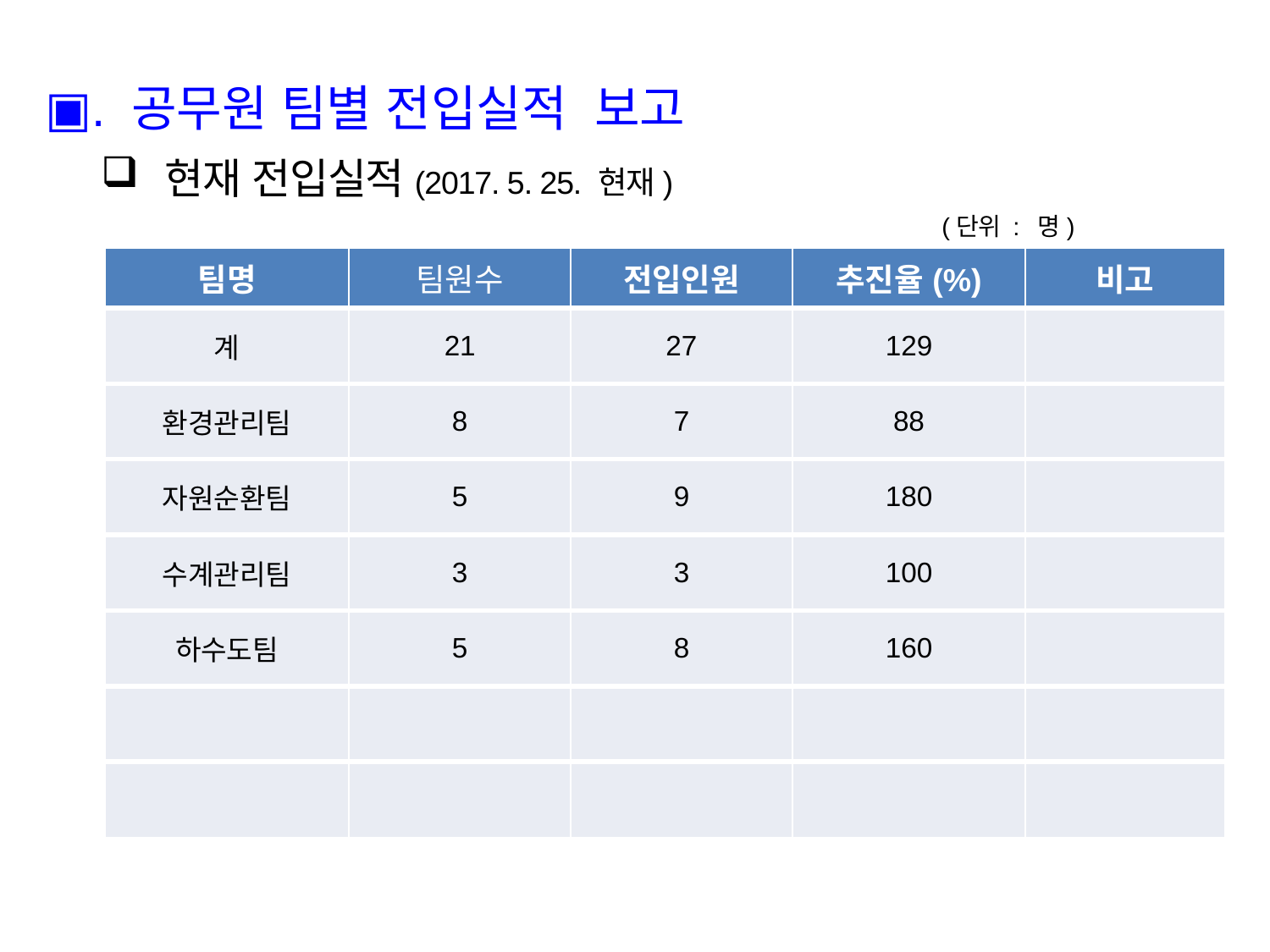

▣. 공무원 팀별 전입실적  보고
현재 전입실적(2017. 5. 25. 현재)
                                                                                                                                          (단위 :  명)

| 팀명 | 팀원수 | 전입인원 | 추진율(%) | 비고 |
| --- | --- | --- | --- | --- |
| 계 | 21 | 27 | 129 |  |
| 환경관리팀 | 8 | 7 | 88 |  |
| 자원순환팀 | 5 | 9 | 180 |  |
| 수계관리팀 | 3 | 3 | 100 |  |
| 하수도팀 | 5 | 8 | 160 |  |
|  |  |  |  |  |
|  |  |  |  |  |